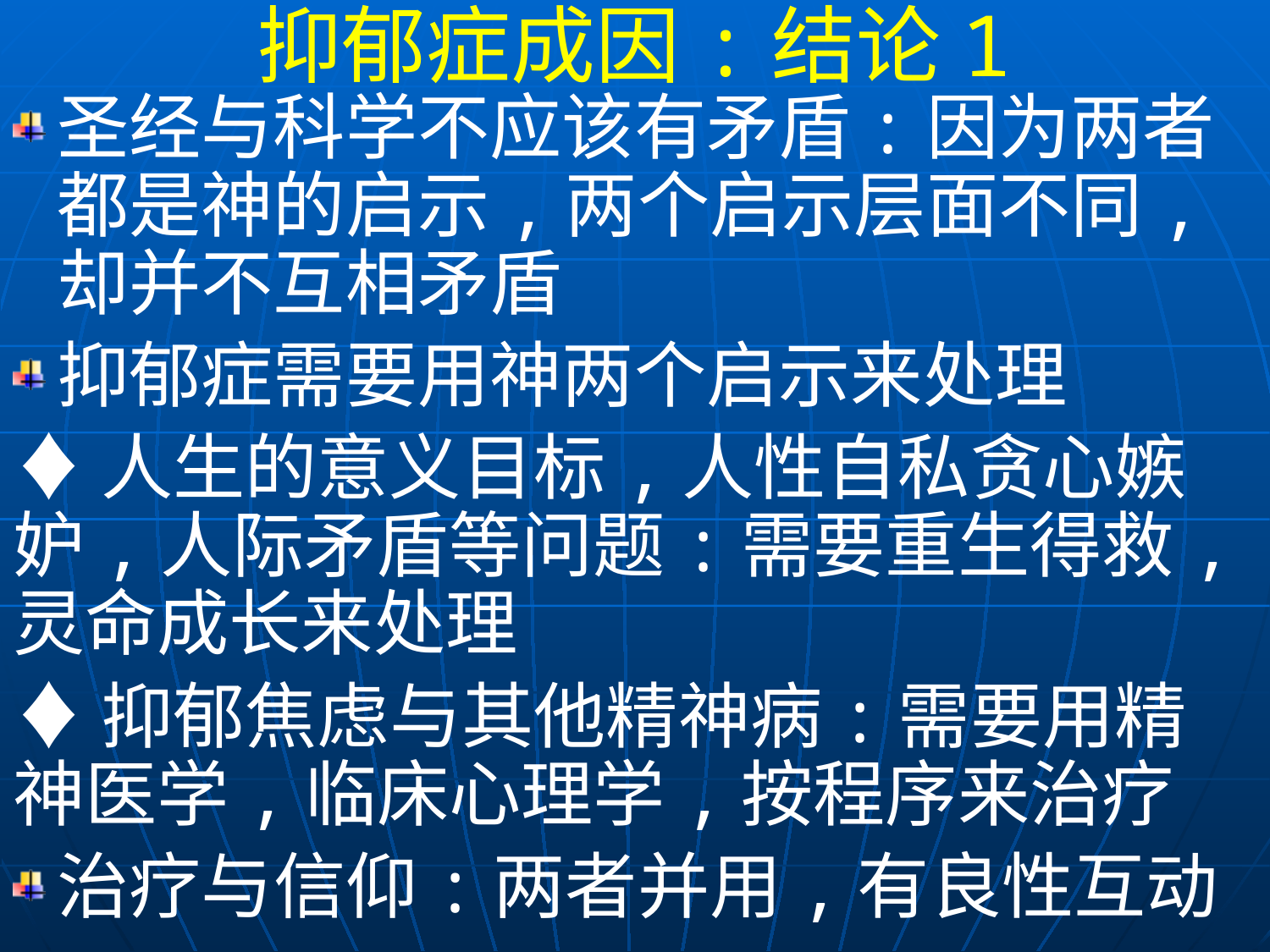

抑郁症成因:结论1
圣经与科学不应该有矛盾:因为两者都是神的启示,两个启示层面不同,却并不互相矛盾
抑郁症需要用神两个启示来处理
♦人生的意义目标,人性自私贪心嫉妒,人际矛盾等问题:需要重生得救,灵命成长来处理
♦抑郁焦虑与其他精神病:需要用精神医学,临床心理学,按程序来治疗
治疗与信仰:两者并用,有良性互动